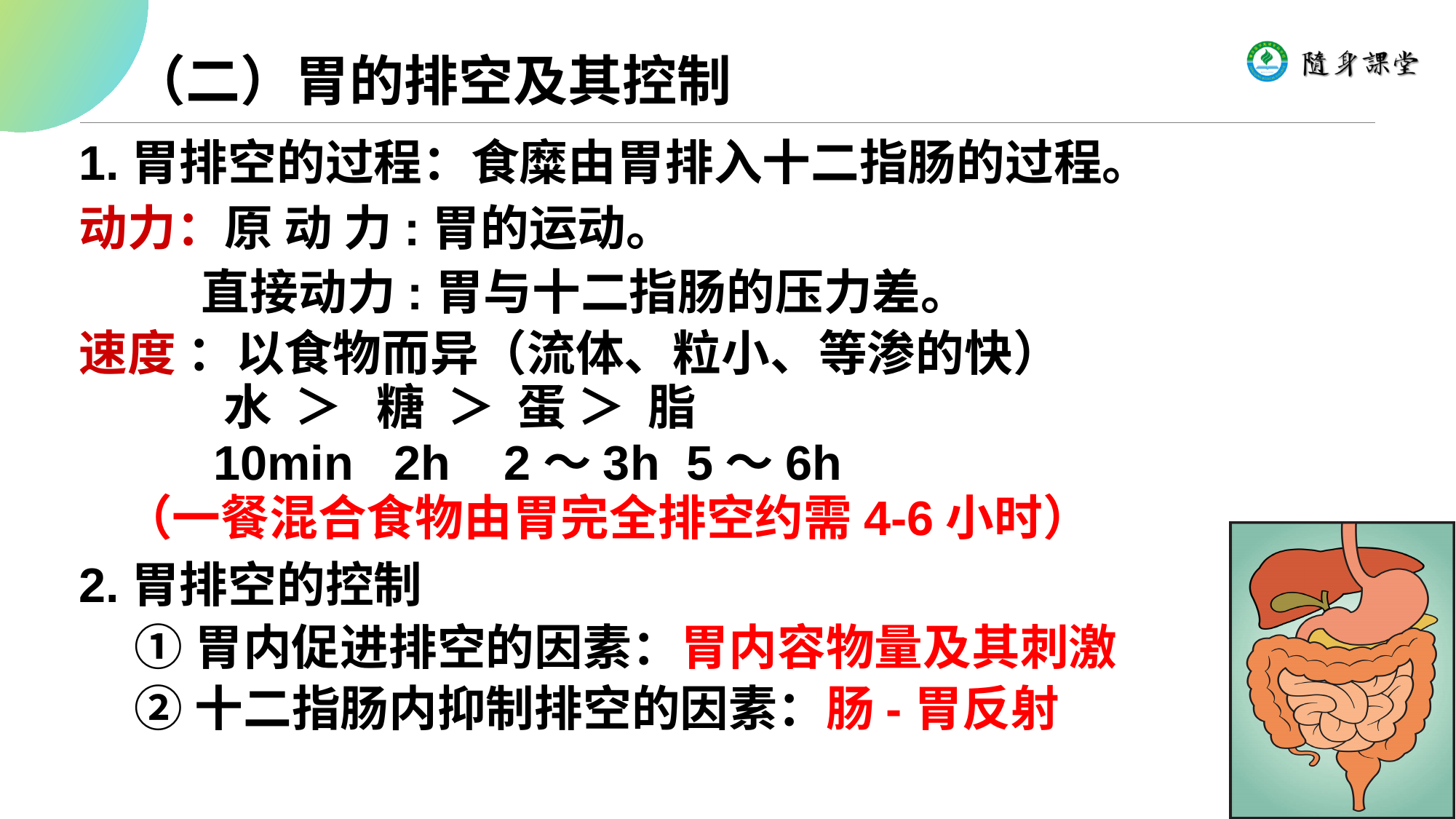

（二）胃的排空及其控制
1.胃排空的过程：食糜由胃排入十二指肠的过程。
动力：原 动 力:胃的运动。
          直接动力:胃与十二指肠的压力差。
速度 ：以食物而异（流体、粒小、等渗的快）
            水  ＞   糖  ＞  蛋 ＞  脂
          10min   2h    2～3h  5～6h
   （一餐混合食物由胃完全排空约需4-6小时）
2.胃排空的控制
     ①胃内促进排空的因素：胃内容物量及其刺激
     ②十二指肠内抑制排空的因素：肠-胃反射